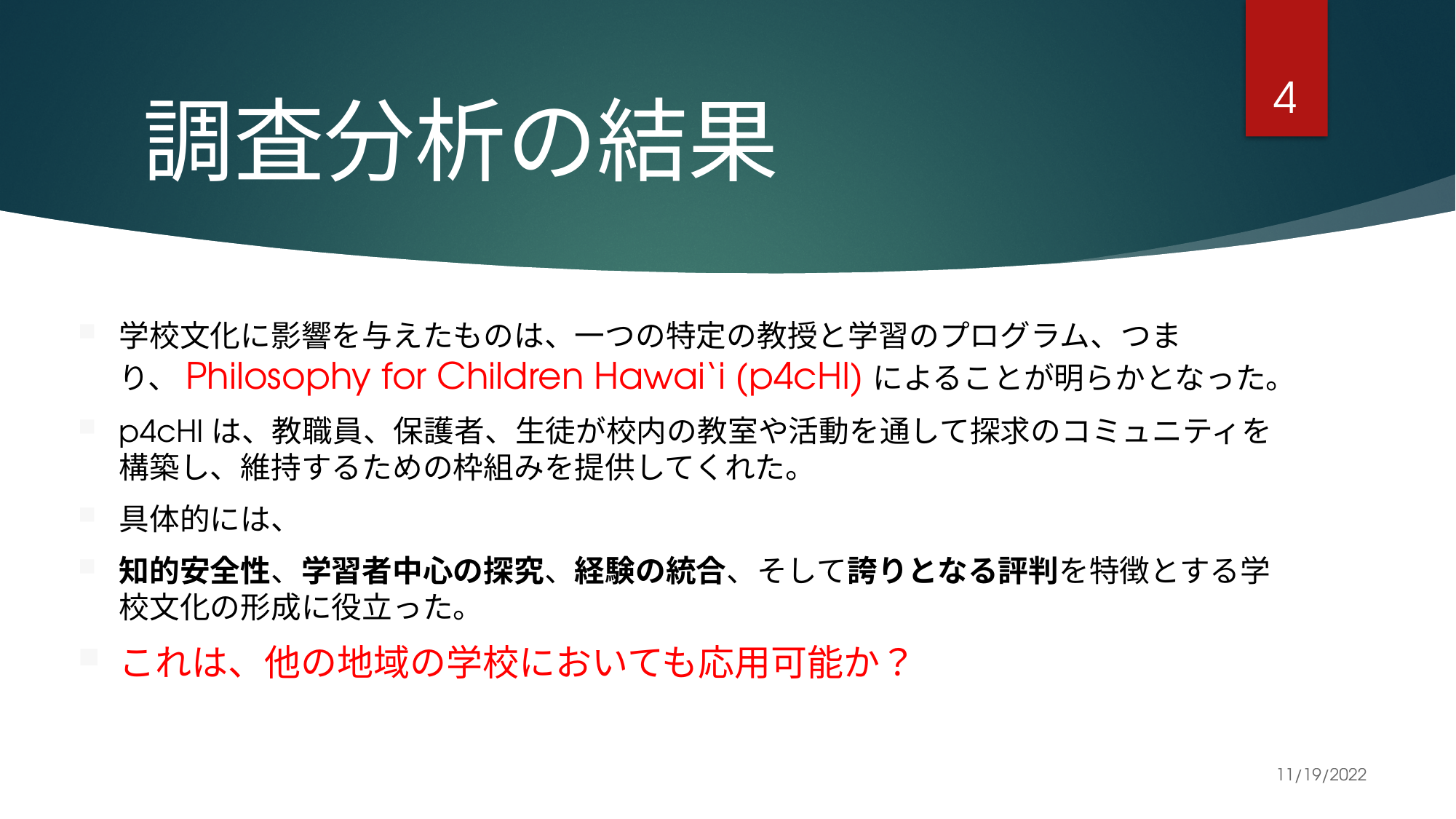

4
# 調査分析の結果

学校文化に影響を与えたものは、一つの特定の教授と学習のプログラム、つまり、Philosophy for Children Hawai‘i (p4cHI)によることが明らかとなった。
p4cHIは、教職員、保護者、生徒が校内の教室や活動を通して探求のコミュニティを構築し、維持するための枠組みを提供してくれた。
具体的には、
知的安全性、学習者中心の探究、経験の統合、そして誇りとなる評判を特徴とする学校文化の形成に役立った。
これは、他の地域の学校においても応用可能か？

11/19/2022